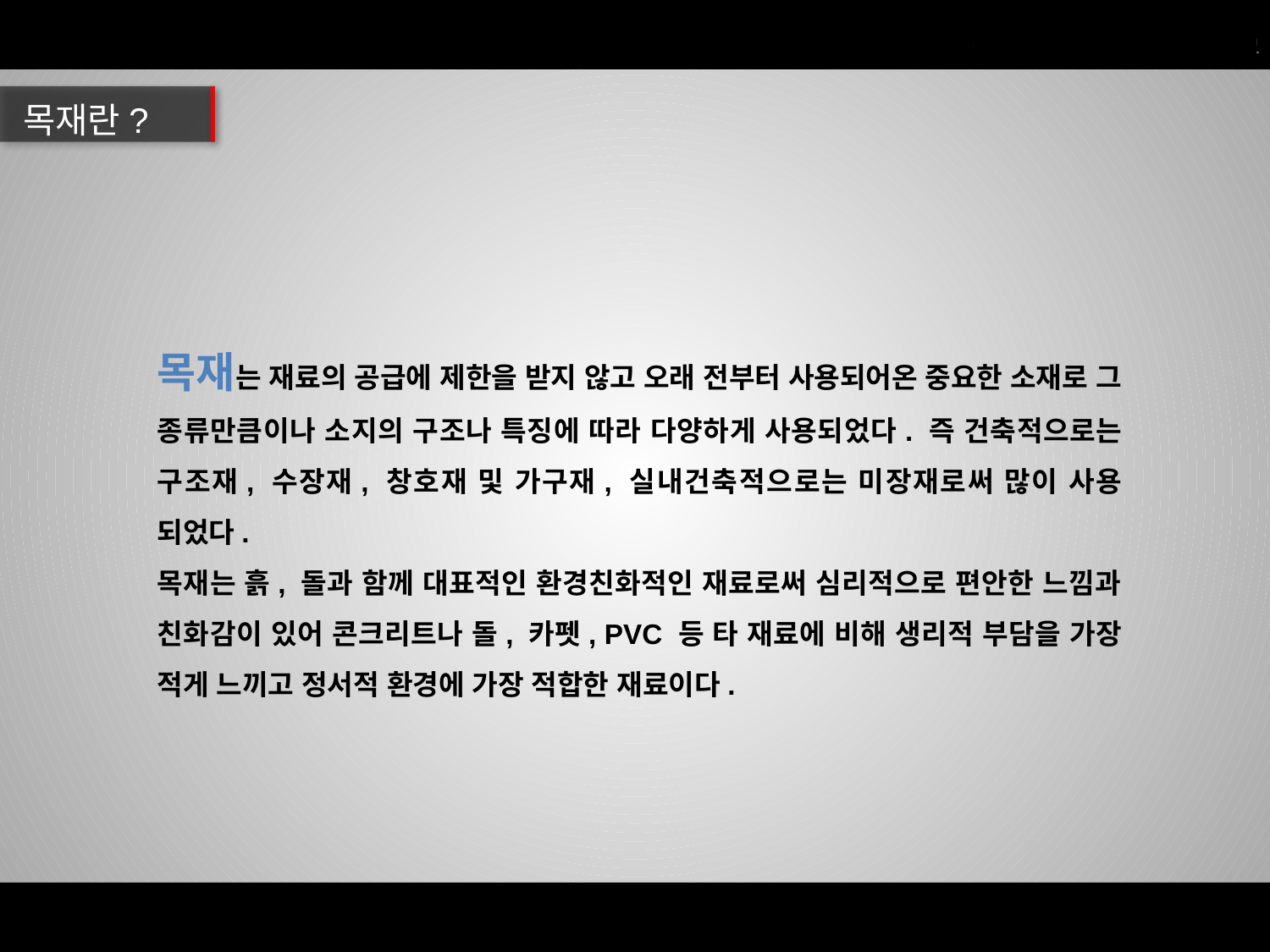

목재란?

목재는 재료의 공급에 제한을 받지 않고 오래 전부터 사용되어온 중요한 소재로 그 종류만큼이나 소지의 구조나 특징에 따라 다양하게 사용되었다. 즉 건축적으로는 구조재, 수장재, 창호재 및 가구재, 실내건축적으로는 미장재로써 많이 사용 되었다.
목재는 흙, 돌과 함께 대표적인 환경친화적인 재료로써 심리적으로 편안한 느낌과 친화감이 있어 콘크리트나 돌, 카펫, PVC 등 타 재료에 비해 생리적 부담을 가장 적게 느끼고 정서적 환경에 가장 적합한 재료이다.